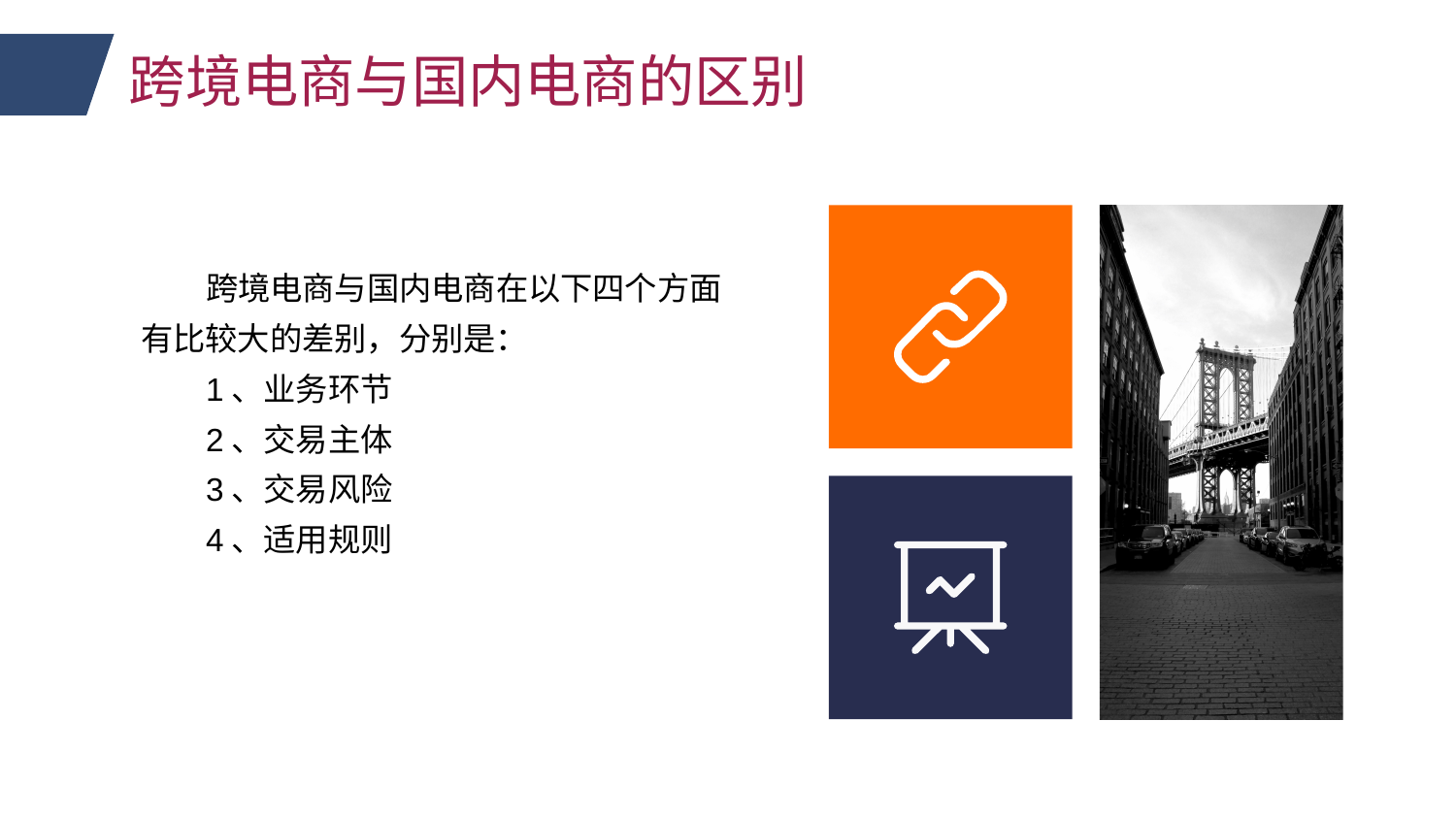

跨境电商与国内电商的区别

跨境电商与国内电商在以下四个方面有比较大的差别，分别是：
1、业务环节
2、交易主体
3、交易风险
4、适用规则